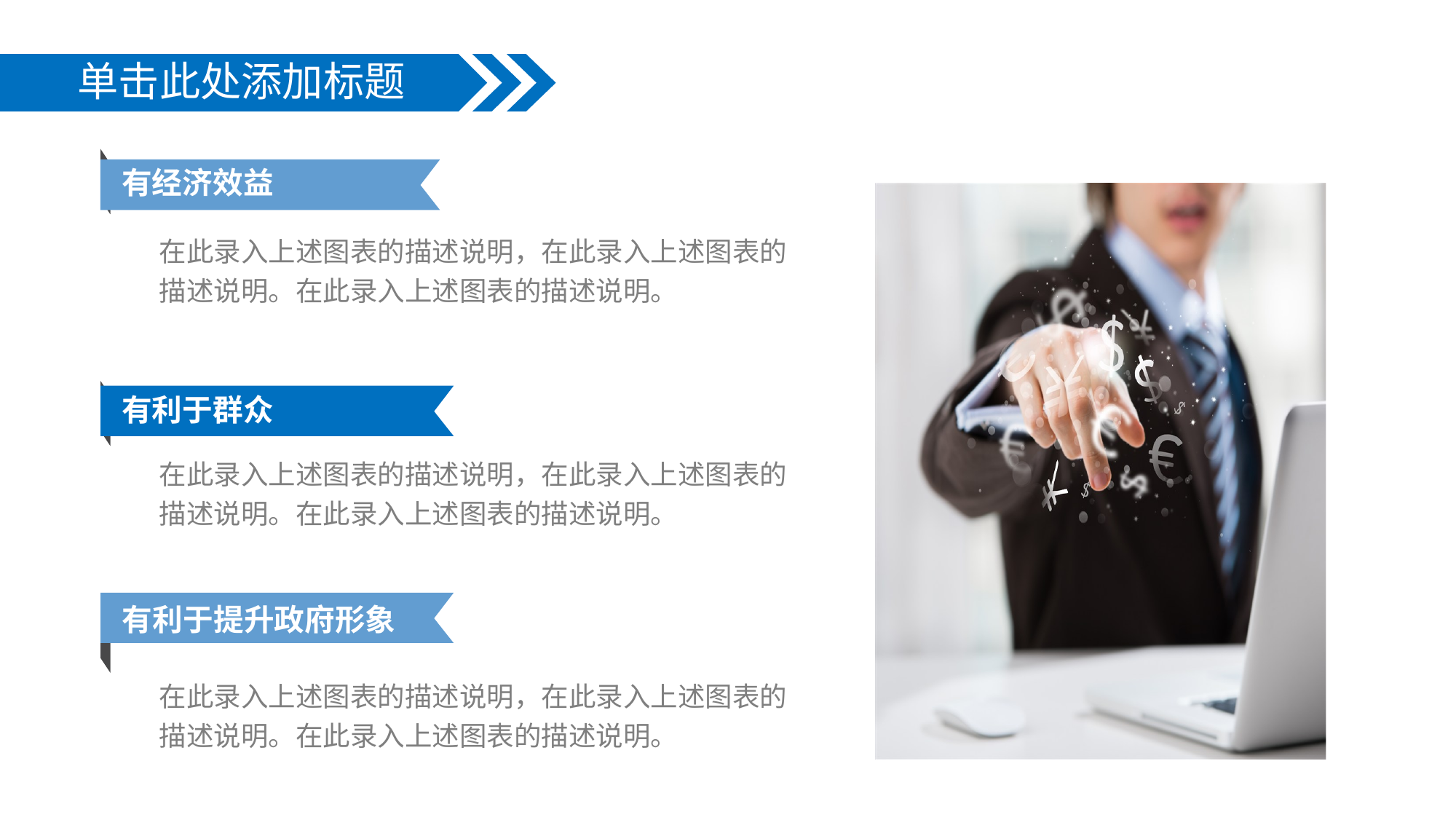

单击此处添加标题

有经济效益

在此录入上述图表的描述说明，在此录入上述图表的描述说明。在此录入上述图表的描述说明。

有利于群众

在此录入上述图表的描述说明，在此录入上述图表的描述说明。在此录入上述图表的描述说明。

有利于提升政府形象

在此录入上述图表的描述说明，在此录入上述图表的描述说明。在此录入上述图表的描述说明。